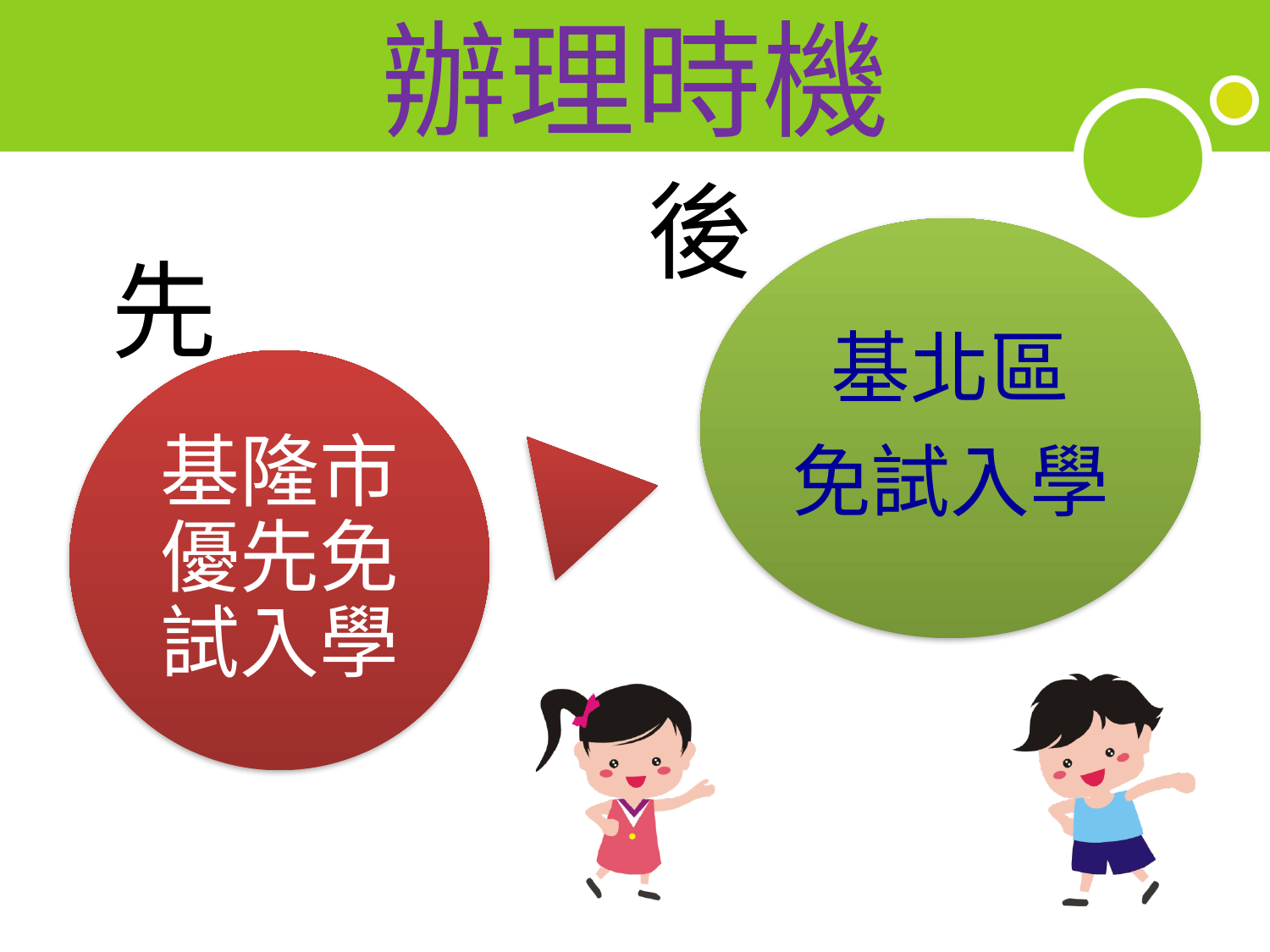

# 辦理時機
後
基隆市優先免試入學
基北區
免試入學
先